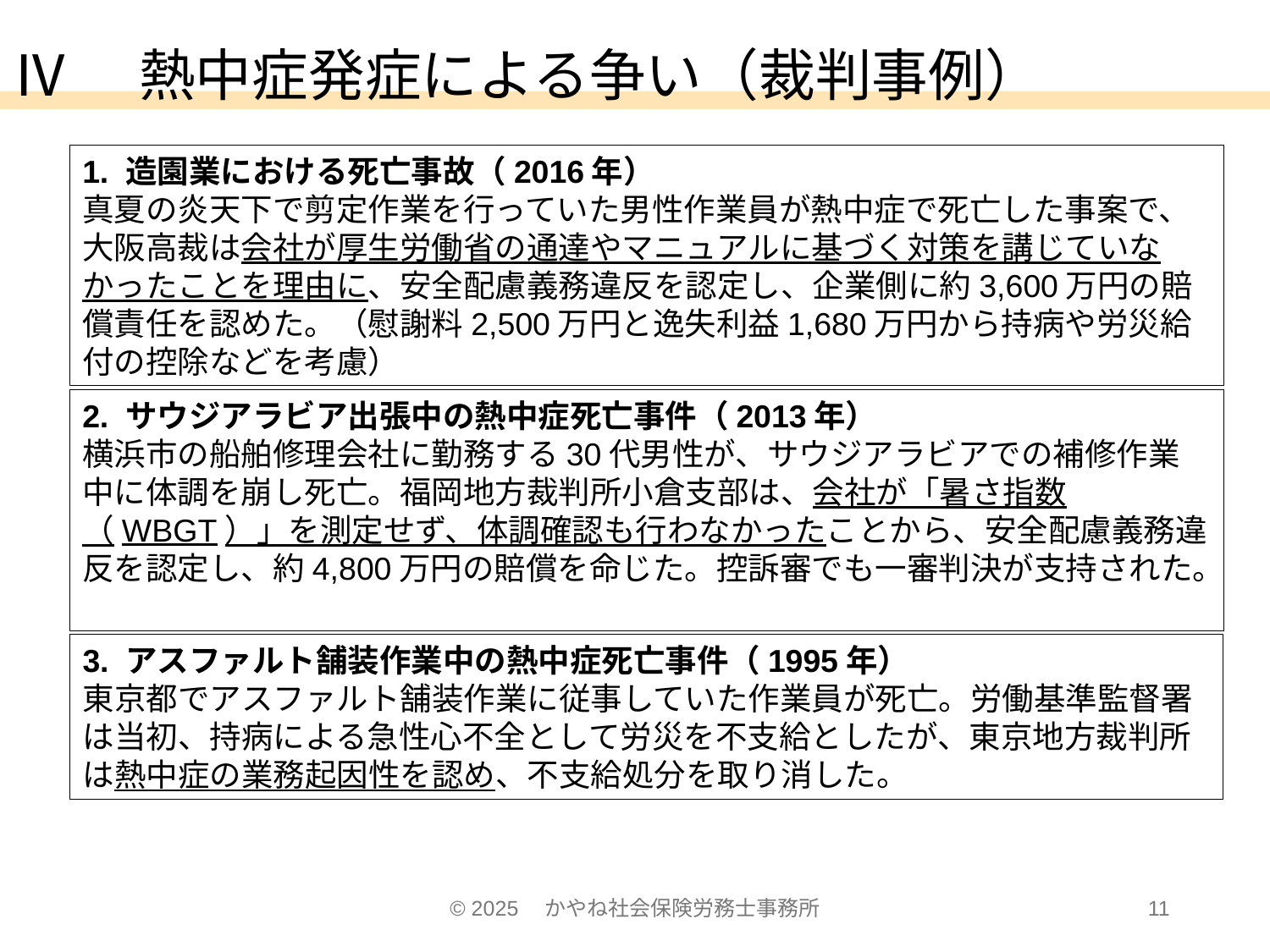

Ⅳ　熱中症発症による争い（裁判事例）
1. 造園業における死亡事故（2016年）
真夏の炎天下で剪定作業を行っていた男性作業員が熱中症で死亡した事案で、大阪高裁は会社が厚生労働省の通達やマニュアルに基づく対策を講じていなかったことを理由に、安全配慮義務違反を認定し、企業側に約3,600万円の賠償責任を認めた。（慰謝料2,500万円と逸失利益1,680万円から持病や労災給付の控除などを考慮）
2. サウジアラビア出張中の熱中症死亡事件（2013年）
横浜市の船舶修理会社に勤務する30代男性が、サウジアラビアでの補修作業中に体調を崩し死亡。福岡地方裁判所小倉支部は、会社が「暑さ指数（WBGT）」を測定せず、体調確認も行わなかったことから、安全配慮義務違反を認定し、約4,800万円の賠償を命じた。控訴審でも一審判決が支持された。
3. アスファルト舗装作業中の熱中症死亡事件（1995年）
東京都でアスファルト舗装作業に従事していた作業員が死亡。労働基準監督署は当初、持病による急性心不全として労災を不支給としたが、東京地方裁判所は熱中症の業務起因性を認め、不支給処分を取り消した。
© 2025　かやね社会保険労務士事務所
11